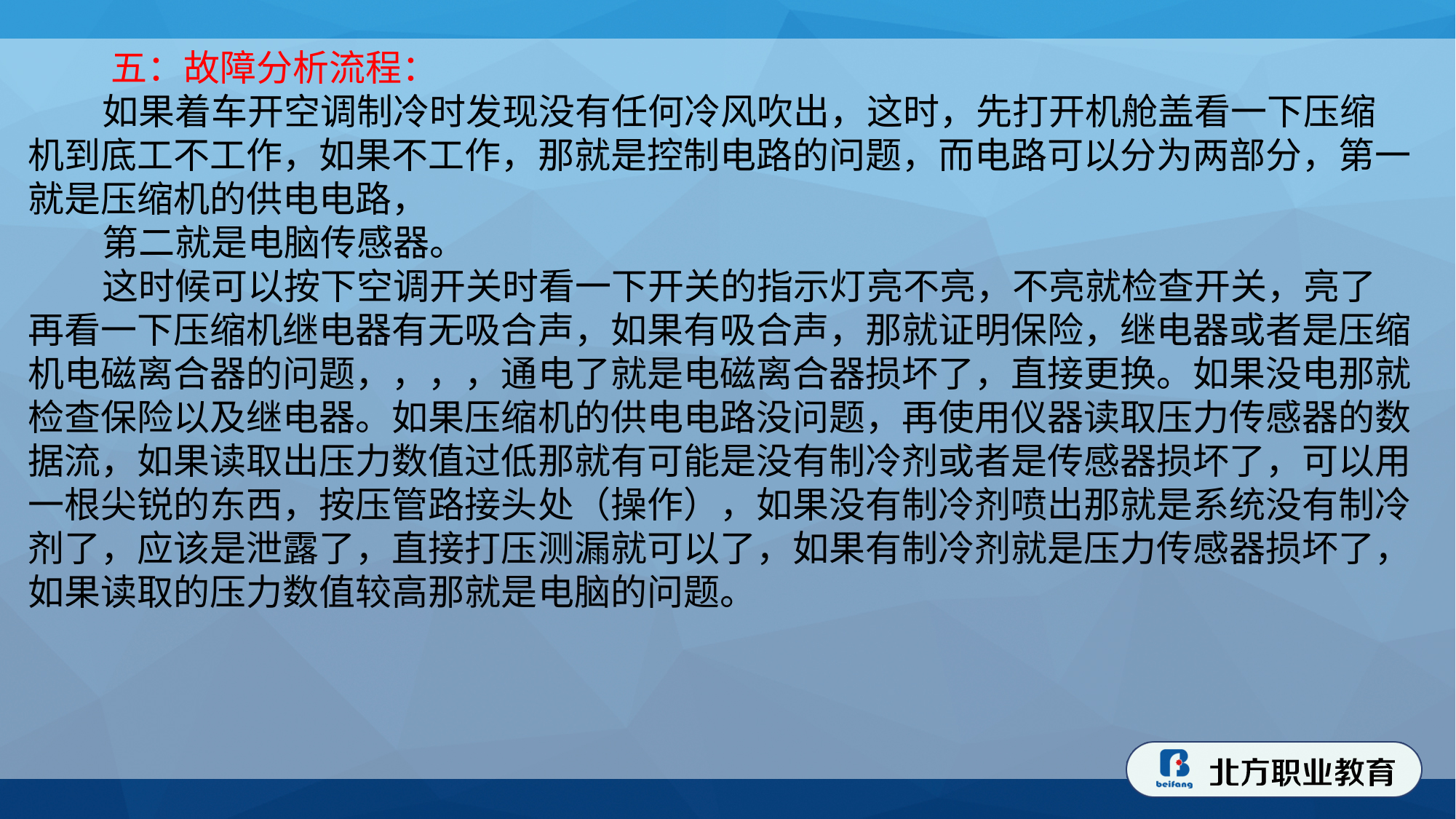

五：故障分析流程：
        如果着车开空调制冷时发现没有任何冷风吹出，这时，先打开机舱盖看一下压缩机到底工不工作，如果不工作，那就是控制电路的问题，而电路可以分为两部分，第一就是压缩机的供电电路，
        第二就是电脑传感器。
        这时候可以按下空调开关时看一下开关的指示灯亮不亮，不亮就检查开关，亮了再看一下压缩机继电器有无吸合声，如果有吸合声，那就证明保险，继电器或者是压缩机电磁离合器的问题，，，，通电了就是电磁离合器损坏了，直接更换。如果没电那就检查保险以及继电器。如果压缩机的供电电路没问题，再使用仪器读取压力传感器的数据流，如果读取出压力数值过低那就有可能是没有制冷剂或者是传感器损坏了，可以用一根尖锐的东西，按压管路接头处（操作），如果没有制冷剂喷出那就是系统没有制冷剂了，应该是泄露了，直接打压测漏就可以了，如果有制冷剂就是压力传感器损坏了，如果读取的压力数值较高那就是电脑的问题。